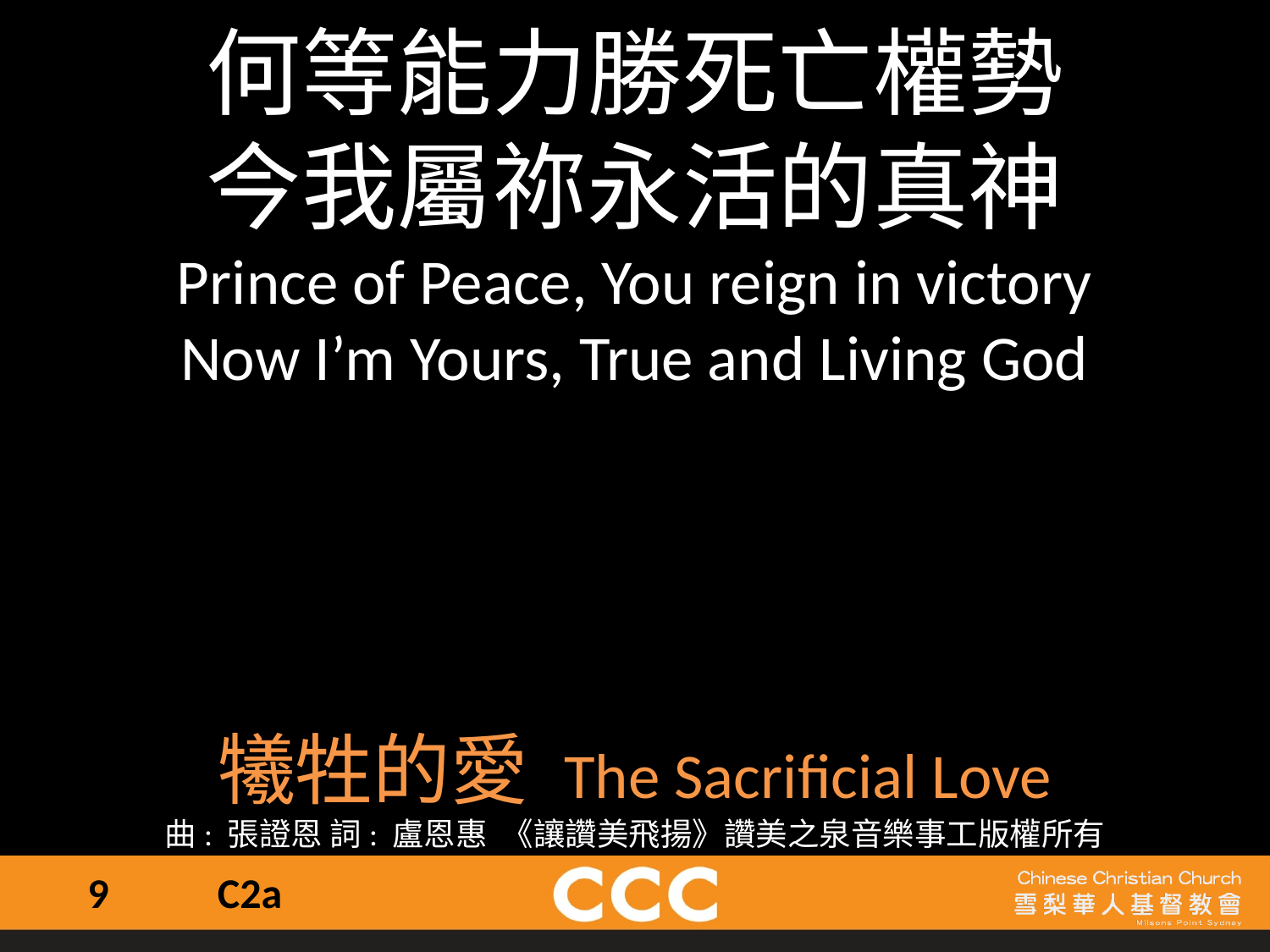

何等能力勝死亡權勢
今我屬祢永活的真神
Prince of Peace, You reign in victory
Now I’m Yours, True and Living God
犧牲的愛 The Sacrificial Love
曲: 張證恩 詞: 盧恩惠  《讓讚美飛揚》讚美之泉音樂事工版權所有
9
C2a